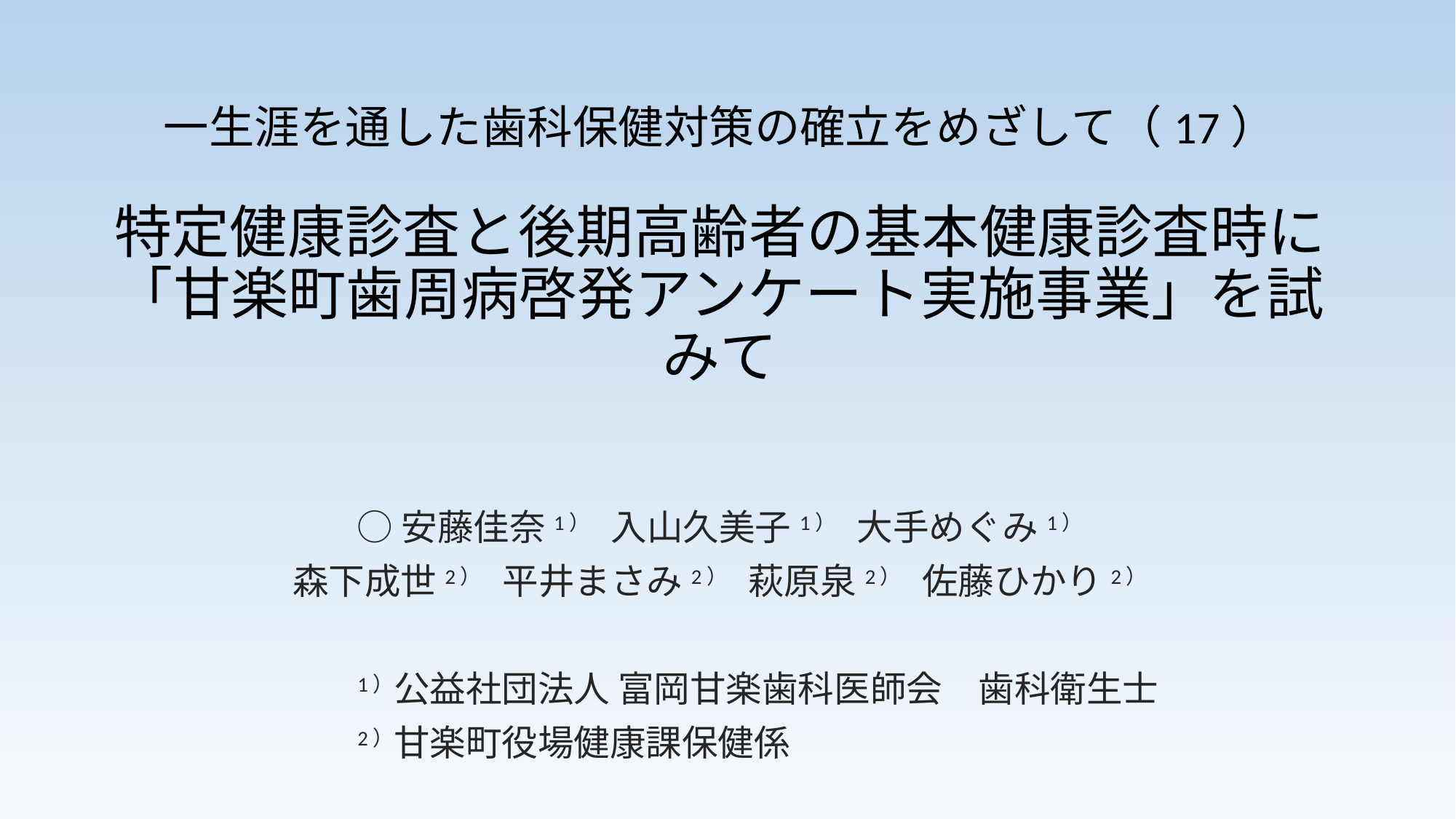

# 一生涯を通した歯科保健対策の確立をめざして（17） 特定健康診査と後期高齢者の基本健康診査時に 「甘楽町歯周病啓発アンケート実施事業」を試みて

○安藤佳奈1）　入山久美子1）　大手めぐみ1）
森下成世2）　平井まさみ2）　萩原泉2）　佐藤ひかり2）

　　　　　　　　1）公益社団法人 富岡甘楽歯科医師会　歯科衛生士
　　　　　　　　2）甘楽町役場健康課保健係